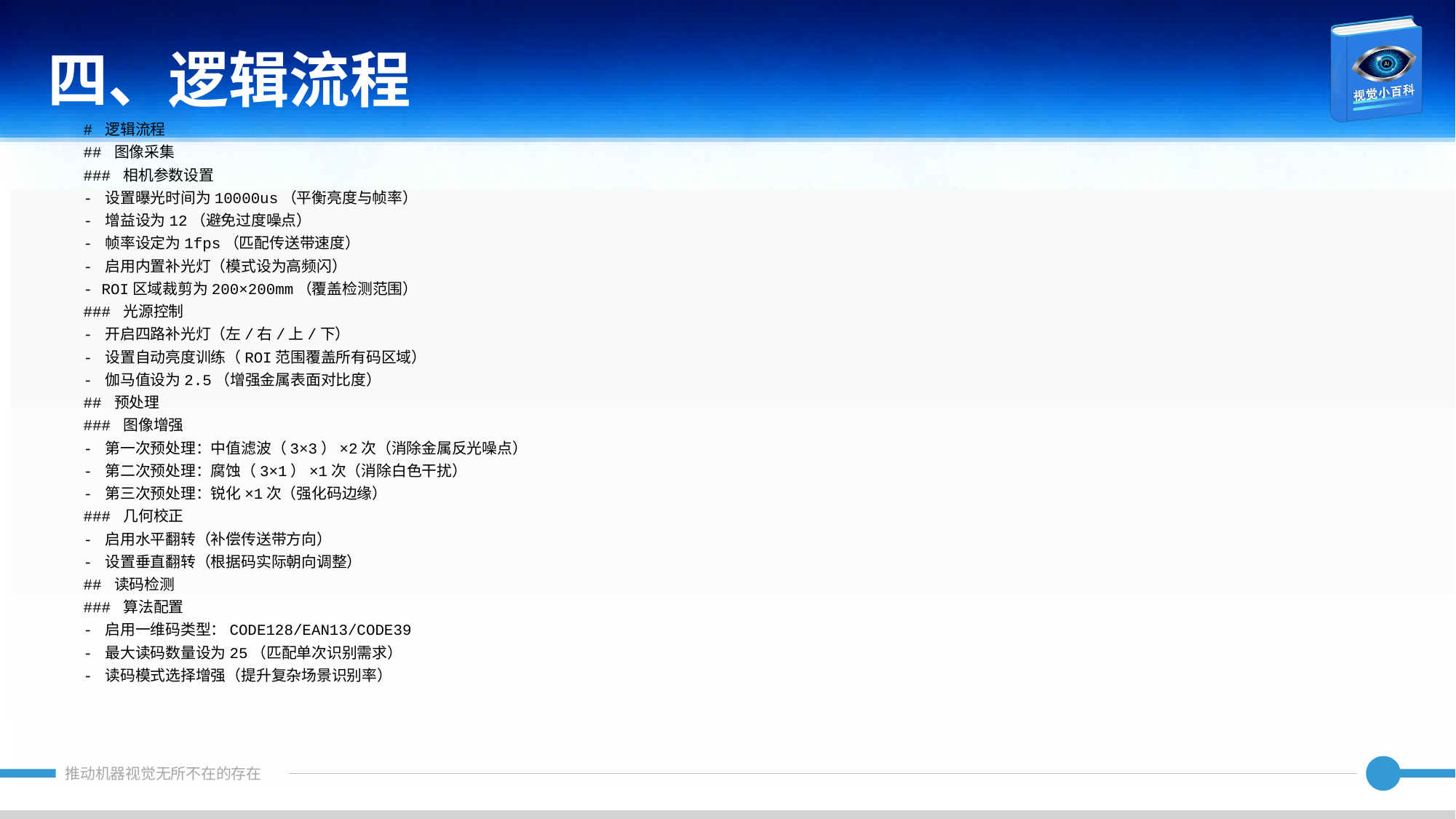

四、逻辑流程

# 逻辑流程
## 图像采集
### 相机参数设置
- 设置曝光时间为10000us（平衡亮度与帧率）
- 增益设为12（避免过度噪点）
- 帧率设定为1fps（匹配传送带速度）
- 启用内置补光灯（模式设为高频闪）
- ROI区域裁剪为200×200mm（覆盖检测范围）
### 光源控制
- 开启四路补光灯（左/右/上/下）
- 设置自动亮度训练（ROI范围覆盖所有码区域）
- 伽马值设为2.5（增强金属表面对比度）
## 预处理
### 图像增强
- 第一次预处理：中值滤波（3×3）×2次（消除金属反光噪点）
- 第二次预处理：腐蚀（3×1）×1次（消除白色干扰）
- 第三次预处理：锐化×1次（强化码边缘）
### 几何校正
- 启用水平翻转（补偿传送带方向）
- 设置垂直翻转（根据码实际朝向调整）
## 读码检测
### 算法配置
- 启用一维码类型：CODE128/EAN13/CODE39
- 最大读码数量设为25（匹配单次识别需求）
- 读码模式选择增强（提升复杂场景识别率）
8